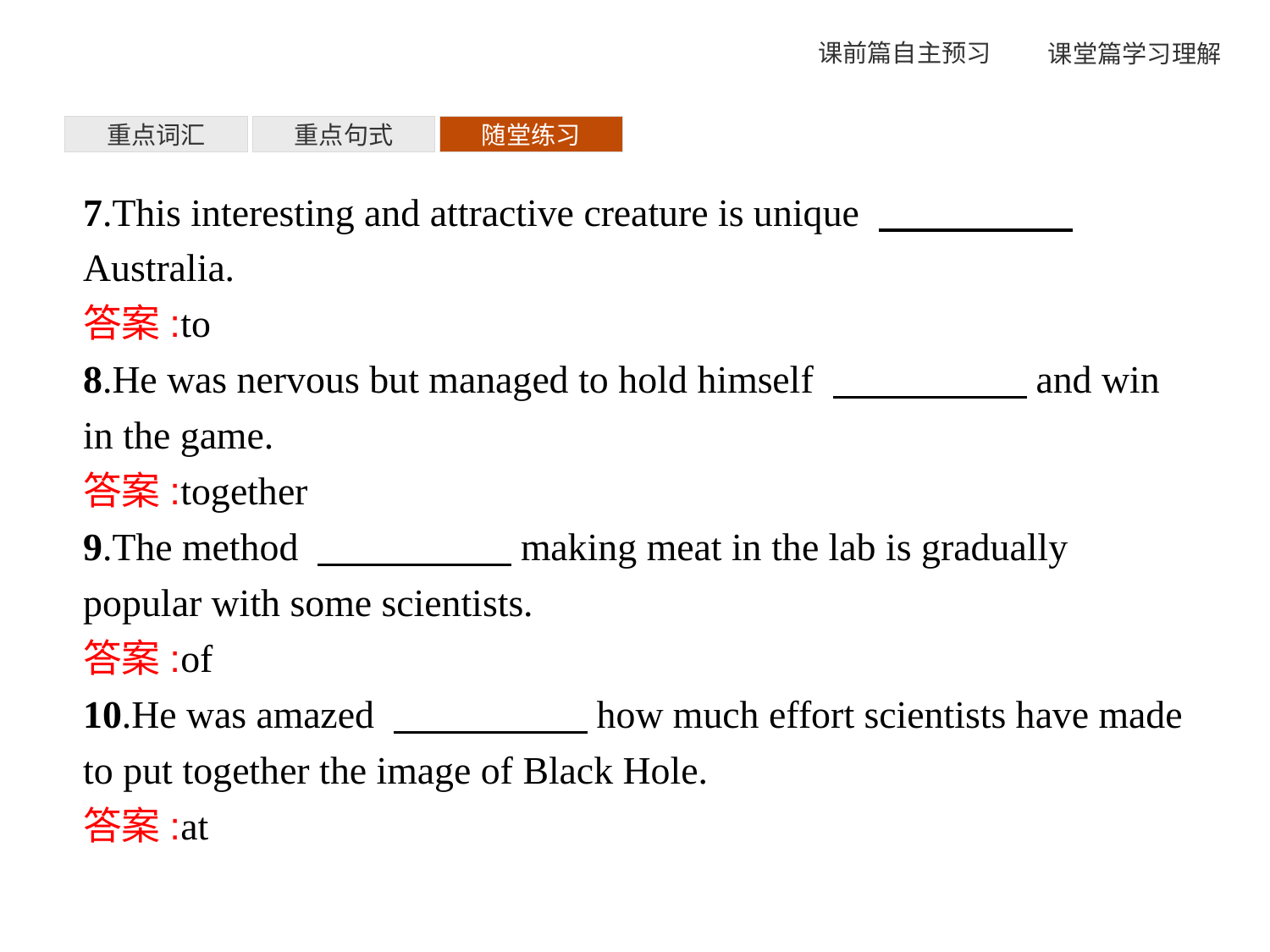

重点词汇
重点句式
随堂练习
7.This interesting and attractive creature is unique 　　　　　Australia.
答案:to
8.He was nervous but managed to hold himself 　　　　　and win in the game.
答案:together
9.The method 　　　　　making meat in the lab is gradually popular with some scientists.
答案:of
10.He was amazed 　　　　　how much effort scientists have made to put together the image of Black Hole.
答案:at